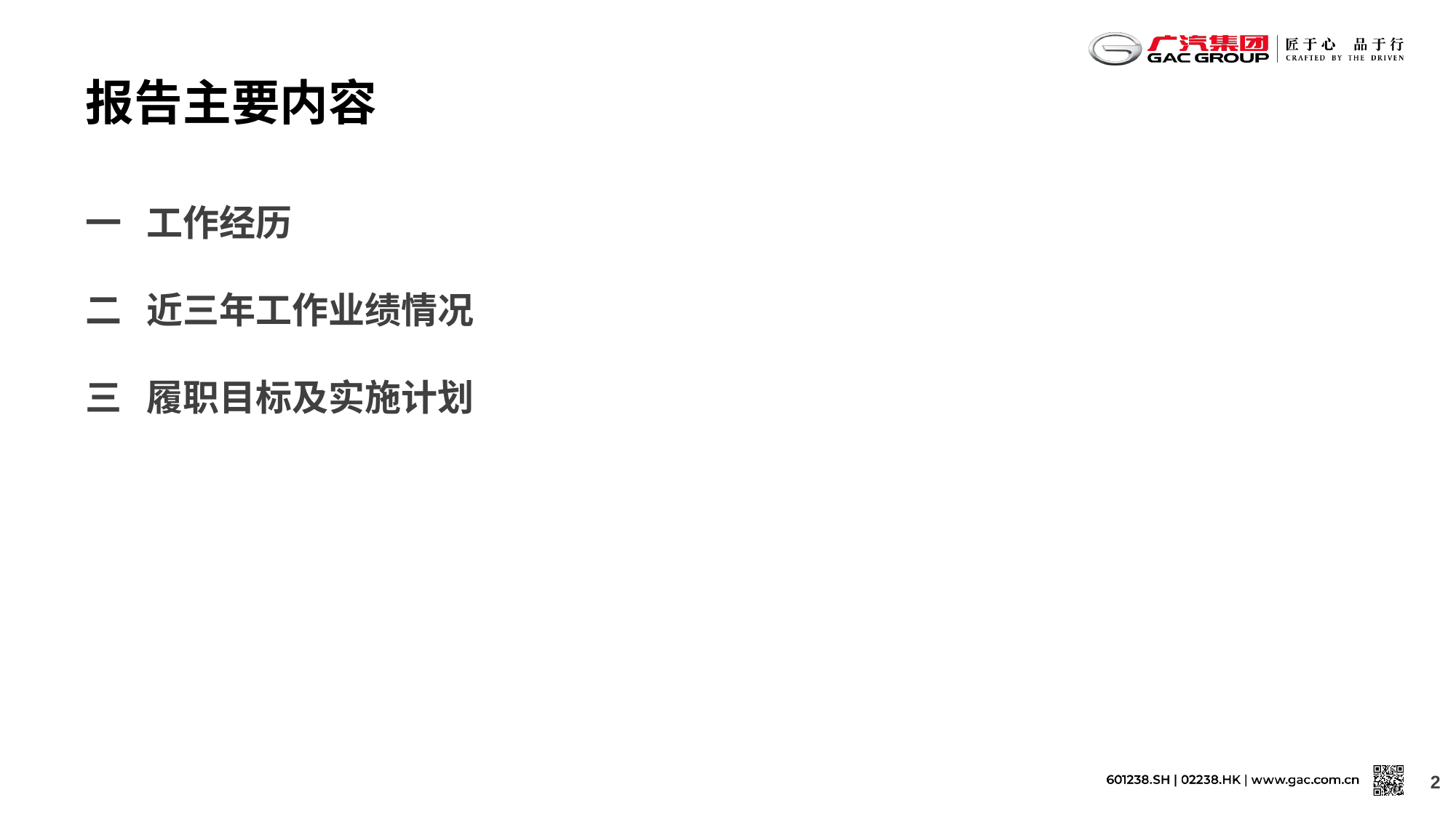

# 报告主要内容
一   工作经历
二   近三年工作业绩情况
三   履职目标及实施计划